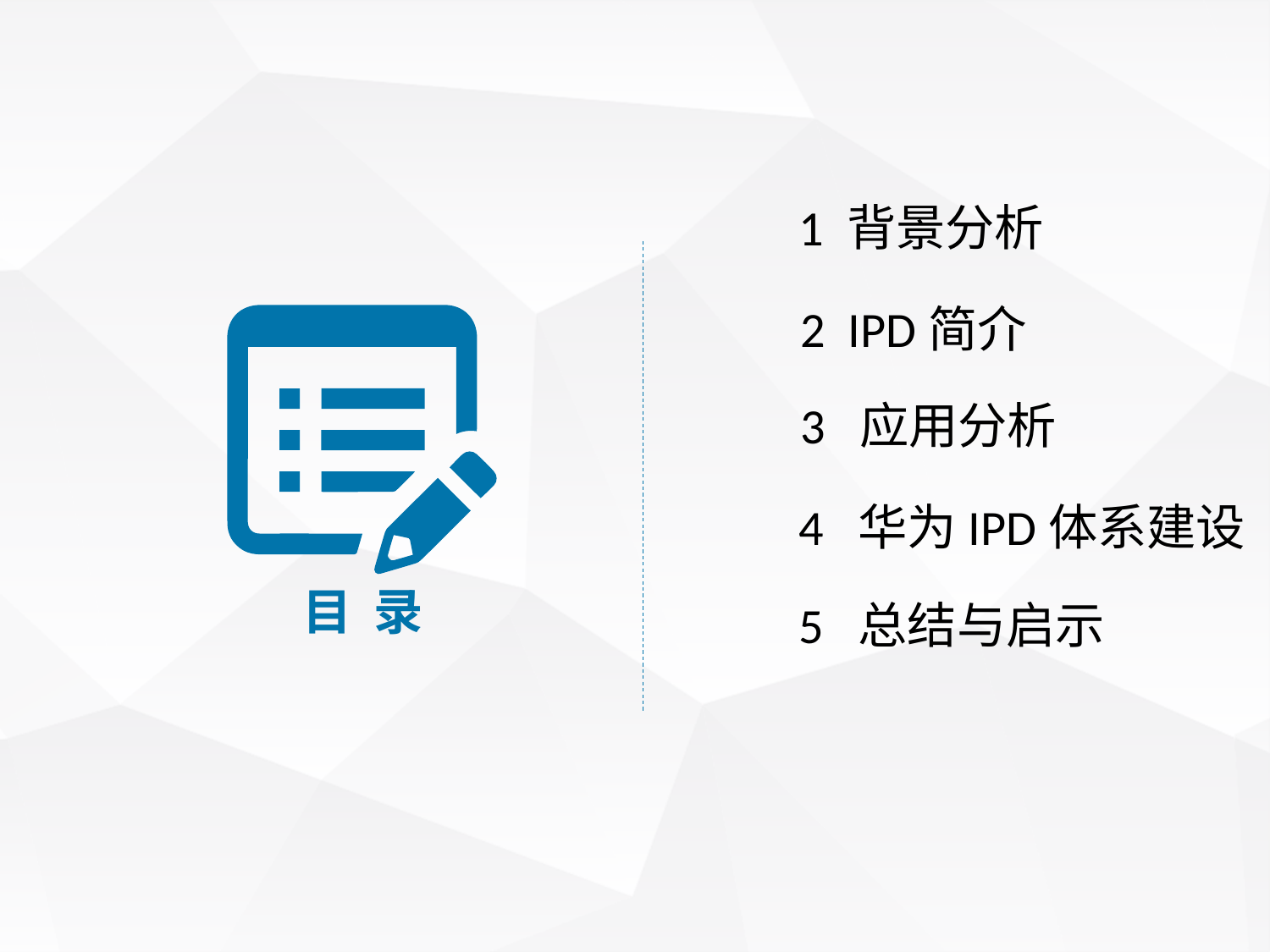

1 背景分析
2  IPD简介

3  应用分析
4  华为IPD体系建设
目 录
5  总结与启示